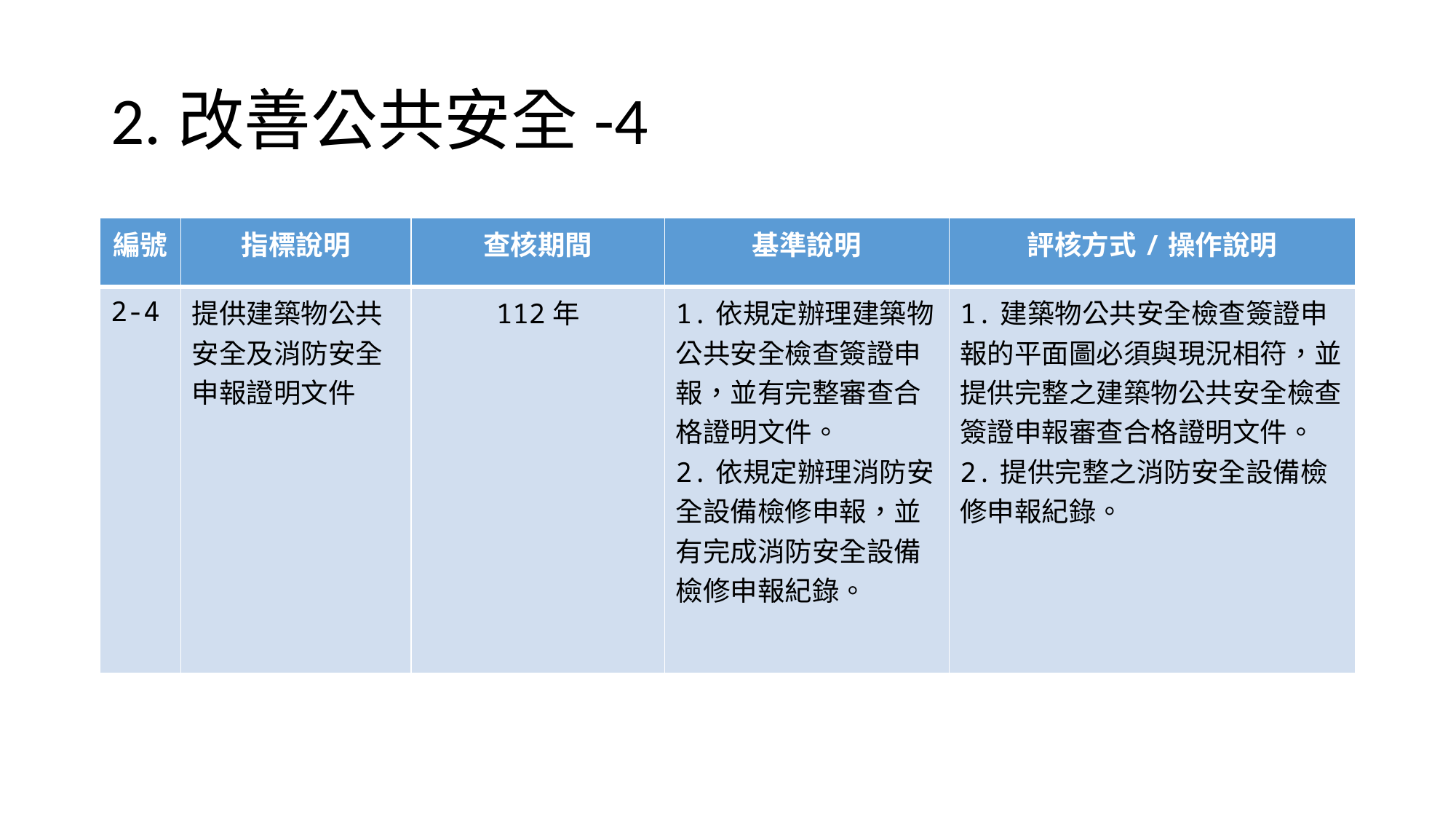

# 2.改善公共安全-4
| 編號 | 指標說明 | 查核期間 | 基準說明 | 評核方式/操作說明 |
| --- | --- | --- | --- | --- |
| 2-4 | 提供建築物公共安全及消防安全申報證明文件 | 112年 | 1.依規定辦理建築物公共安全檢查簽證申報，並有完整審查合格證明文件。 2.依規定辦理消防安全設備檢修申報，並有完成消防安全設備檢修申報紀錄。 | 1.建築物公共安全檢查簽證申報的平面圖必須與現況相符，並提供完整之建築物公共安全檢查簽證申報審查合格證明文件。 2.提供完整之消防安全設備檢修申報紀錄。 |